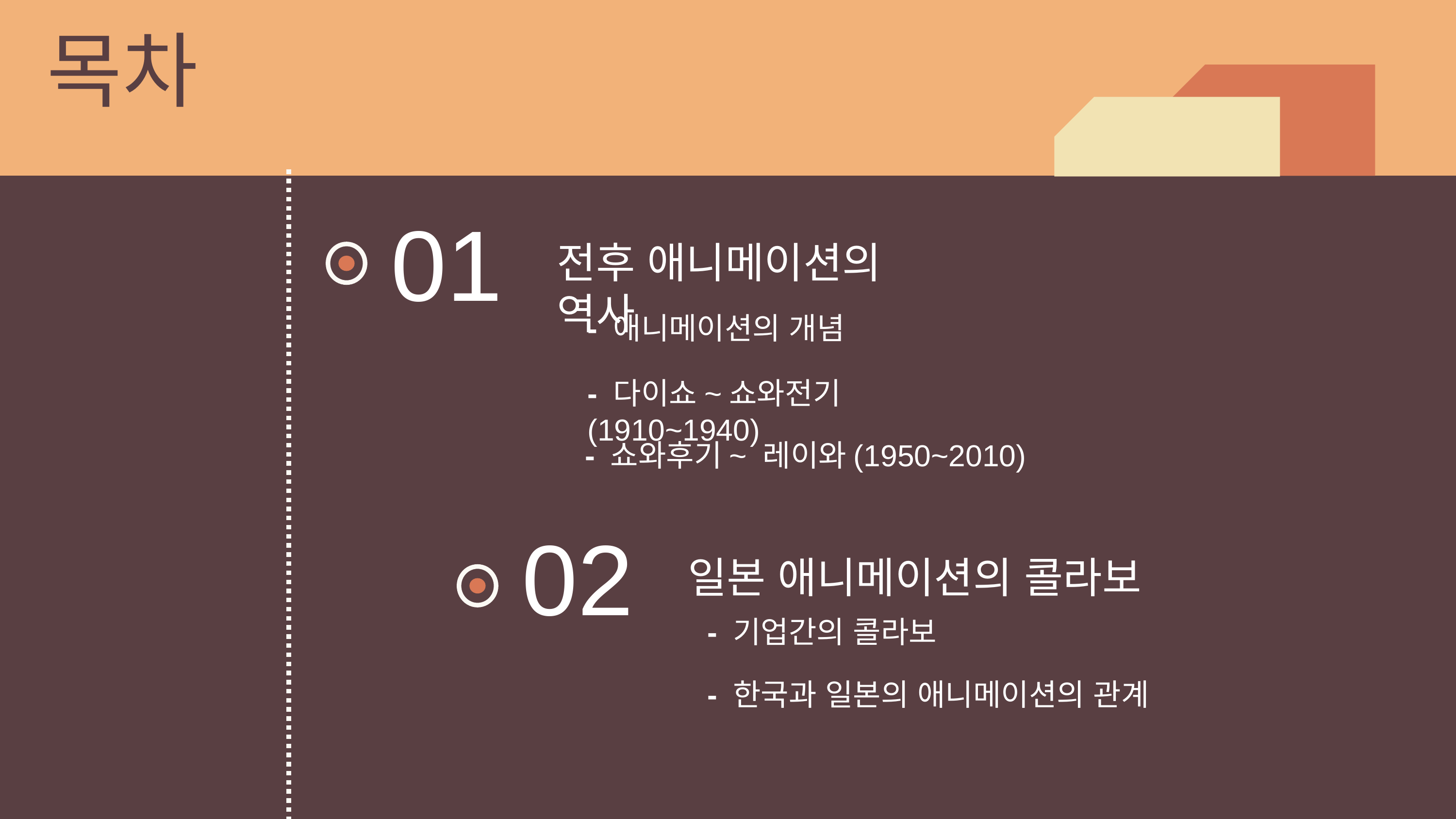

목차

01
전후 애니메이션의 역사

- 애니메이션의 개념
- 다이쇼~쇼와전기(1910~1940)
- 쇼와후기~ 레이와(1950~2010)
02
일본 애니메이션의 콜라보

- 기업간의 콜라보
- 한국과 일본의 애니메이션의 관계